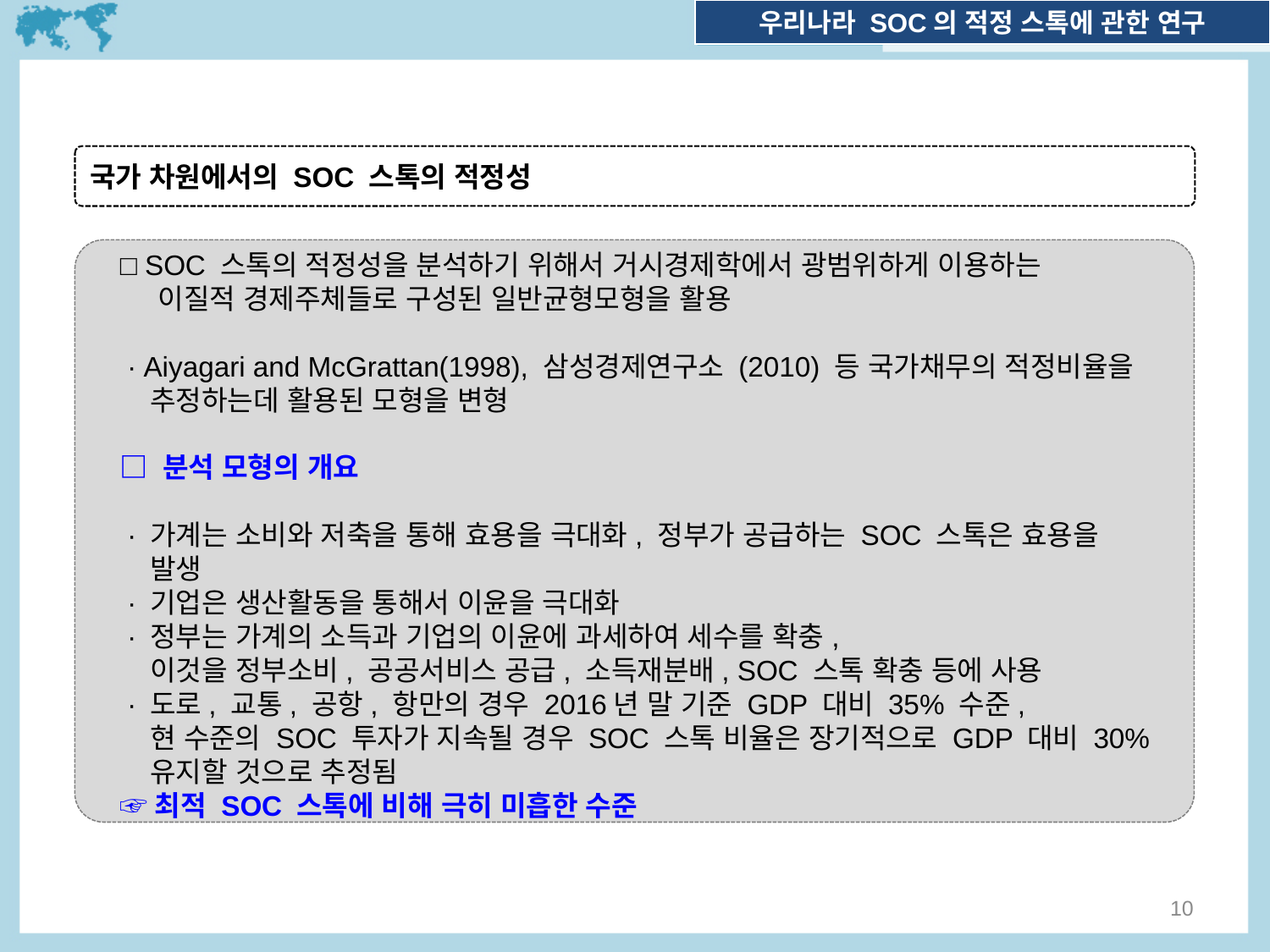

국가 차원에서의 SOC 스톡의 적정성

□ SOC 스톡의 적정성을 분석하기 위해서 거시경제학에서 광범위하게 이용하는
    이질적 경제주체들로 구성된 일반균형모형을 활용

 ∙ Aiyagari and McGrattan(1998), 삼성경제연구소 (2010) 등 국가채무의 적정비율을
   추정하는데 활용된 모형을 변형

□ 분석 모형의 개요

 ∙ 가계는 소비와 저축을 통해 효용을 극대화, 정부가 공급하는 SOC 스톡은 효용을
   발생
 ∙ 기업은 생산활동을 통해서 이윤을 극대화
 ∙ 정부는 가계의 소득과 기업의 이윤에 과세하여 세수를 확충,
   이것을 정부소비, 공공서비스 공급, 소득재분배, SOC 스톡 확충 등에 사용
 ∙ 도로, 교통, 공항, 항만의 경우 2016년 말 기준 GDP 대비 35% 수준,
   현 수준의 SOC 투자가 지속될 경우 SOC 스톡 비율은 장기적으로 GDP 대비 30%
   유지할 것으로 추정됨
☞최적 SOC 스톡에 비해 극히 미흡한 수준
10